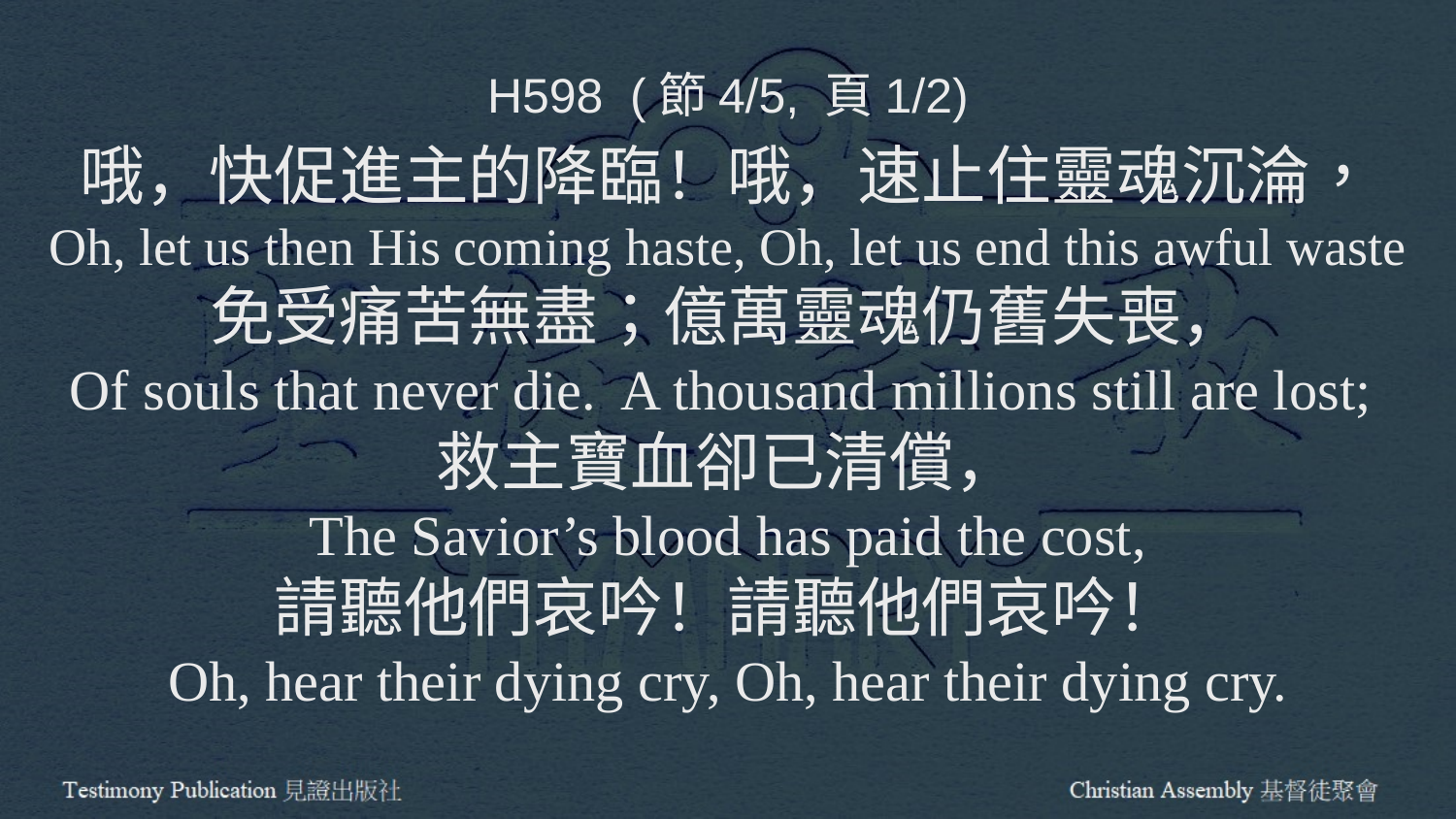

H598  (節4/5, 頁1/2)
哦，快促進主的降臨！哦，速止住靈魂沉淪，
Oh, let us then His coming haste, Oh, let us end this awful waste
免受痛苦無盡；億萬靈魂仍舊失喪，
Of souls that never die.  A thousand millions still are lost;
救主寶血卻已清償，
The Savior’s blood has paid the cost,
請聽他們哀吟！請聽他們哀吟！
Oh, hear their dying cry, Oh, hear their dying cry.